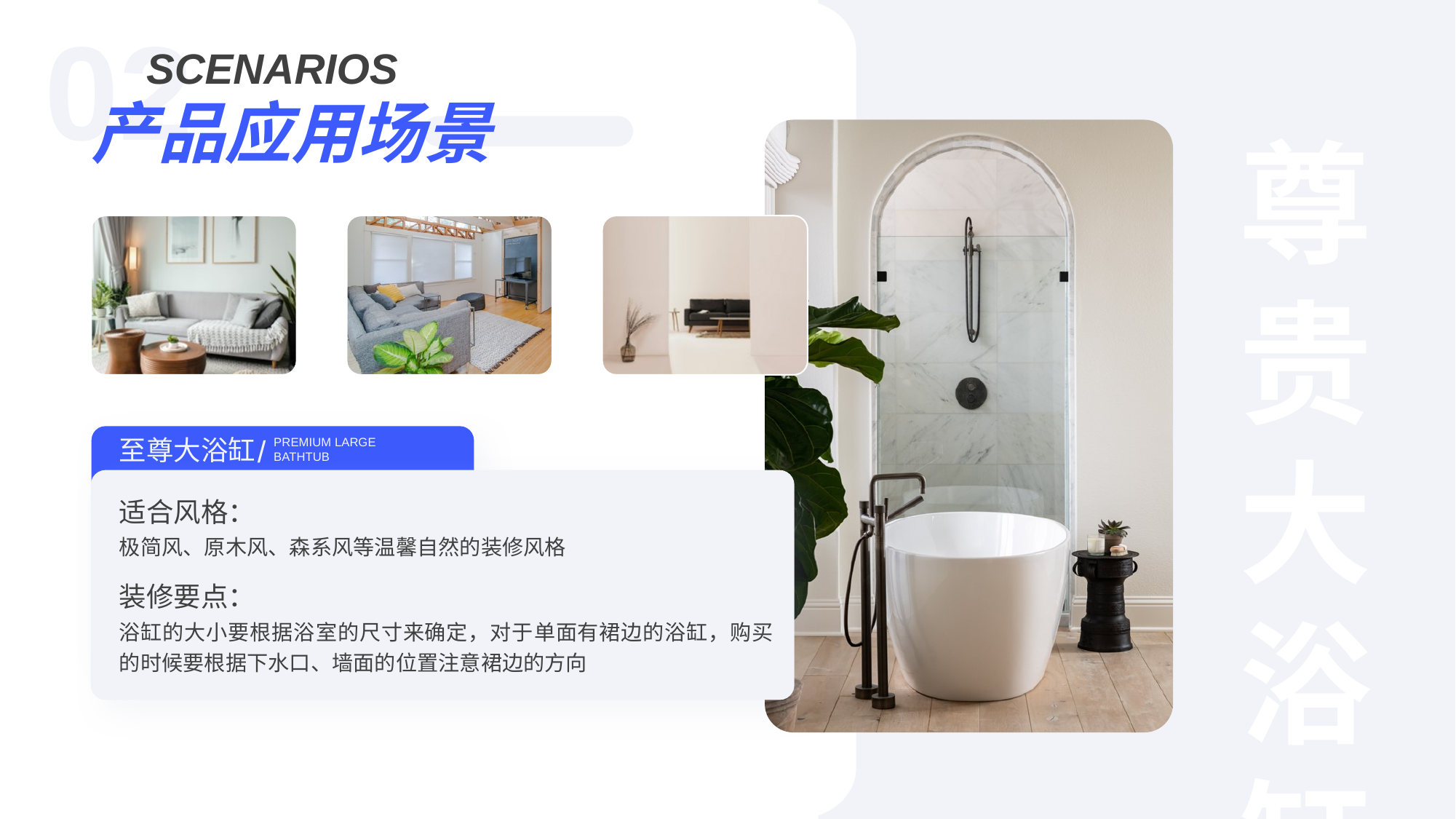

尊贵大浴缸
02
SCENARIOS
产品应用场景

/
至尊大浴缸
PREMIUM LARGE BATHTUB
适合风格：
极简风、原木风、森系风等温馨自然的装修风格
装修要点：
浴缸的大小要根据浴室的尺寸来确定，对于单面有裙边的浴缸，购买的时候要根据下水口、墙面的位置注意裙边的方向